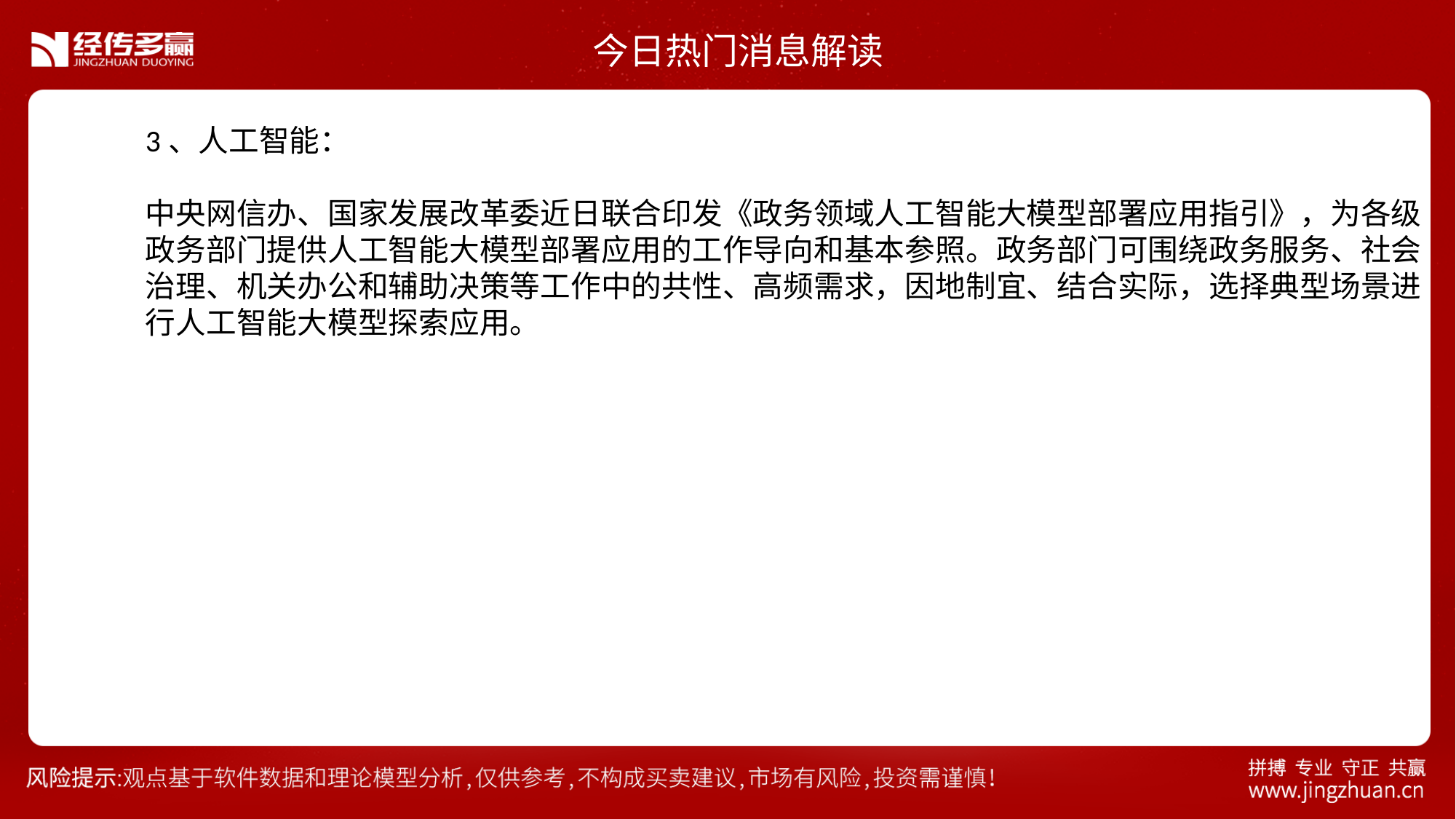

今日热门消息解读
3、人工智能：

中央网信办、国家发展改革委近日联合印发《政务领域人工智能大模型部署应用指引》，为各级政务部门提供人工智能大模型部署应用的工作导向和基本参照。政务部门可围绕政务服务、社会治理、机关办公和辅助决策等工作中的共性、高频需求，因地制宜、结合实际，选择典型场景进行人工智能大模型探索应用。